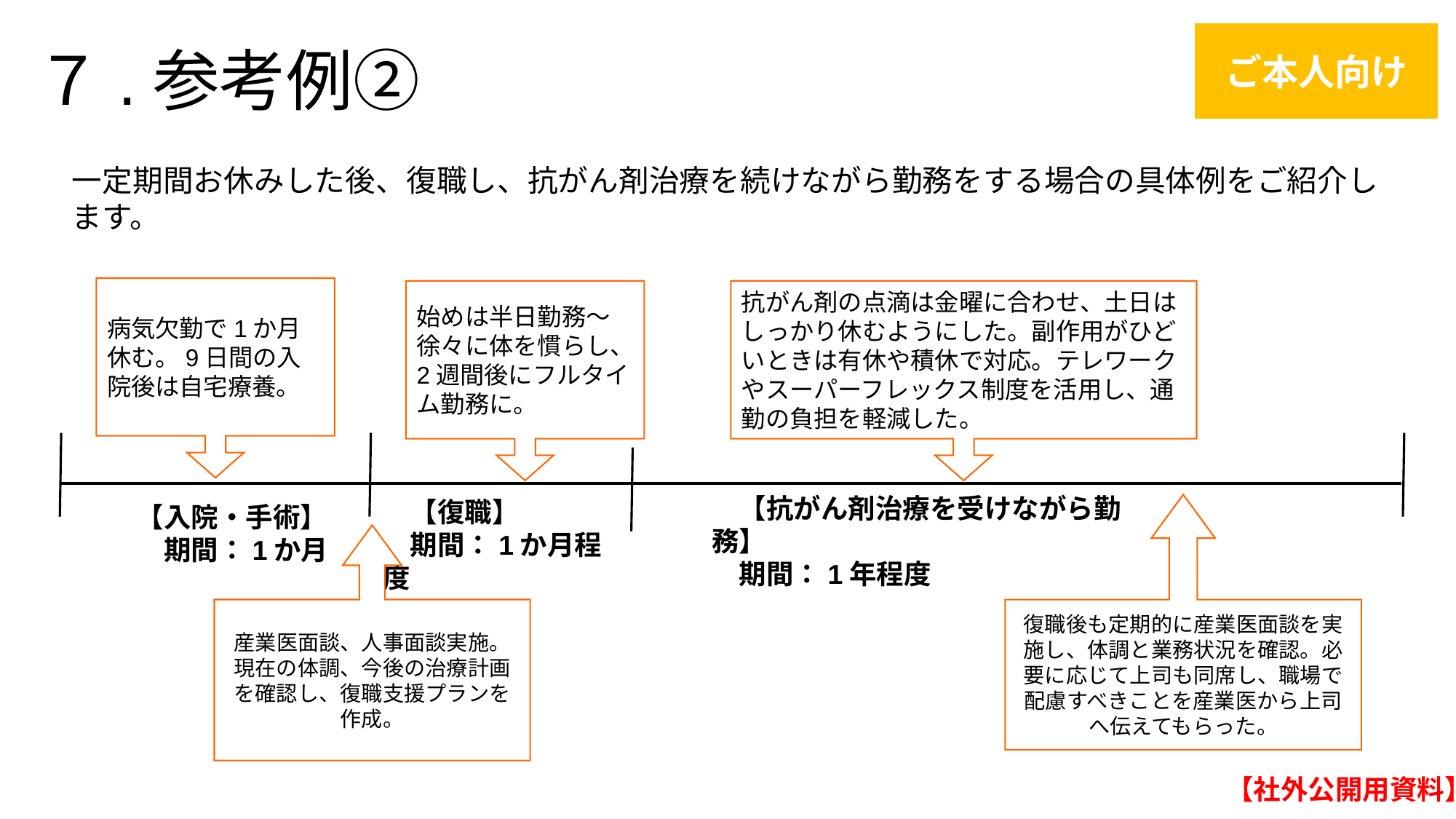

# ７.参考例②
ご本人向け
一定期間お休みした後、復職し、抗がん剤治療を続けながら勤務をする場合の具体例をご紹介します。
病気欠勤で1か月休む。9日間の入院後は自宅療養。
抗がん剤の点滴は金曜に合わせ、土日はしっかり休むようにした。副作用がひどいときは有休や積休で対応。テレワークやスーパーフレックス制度を活用し、通勤の負担を軽減した。
始めは半日勤務～徐々に体を慣らし、2週間後にフルタイム勤務に。
　【抗がん剤治療を受けながら勤務】
　期間：1年程度
　【復職】
　期間：1か月程度
【入院・手術】
　期間：1か月
復職後も定期的に産業医面談を実施し、体調と業務状況を確認。必要に応じて上司も同席し、職場で配慮すべきことを産業医から上司へ伝えてもらった。
産業医面談、人事面談実施。
現在の体調、今後の治療計画を確認し、復職支援プランを作成。
【社外公開用資料】